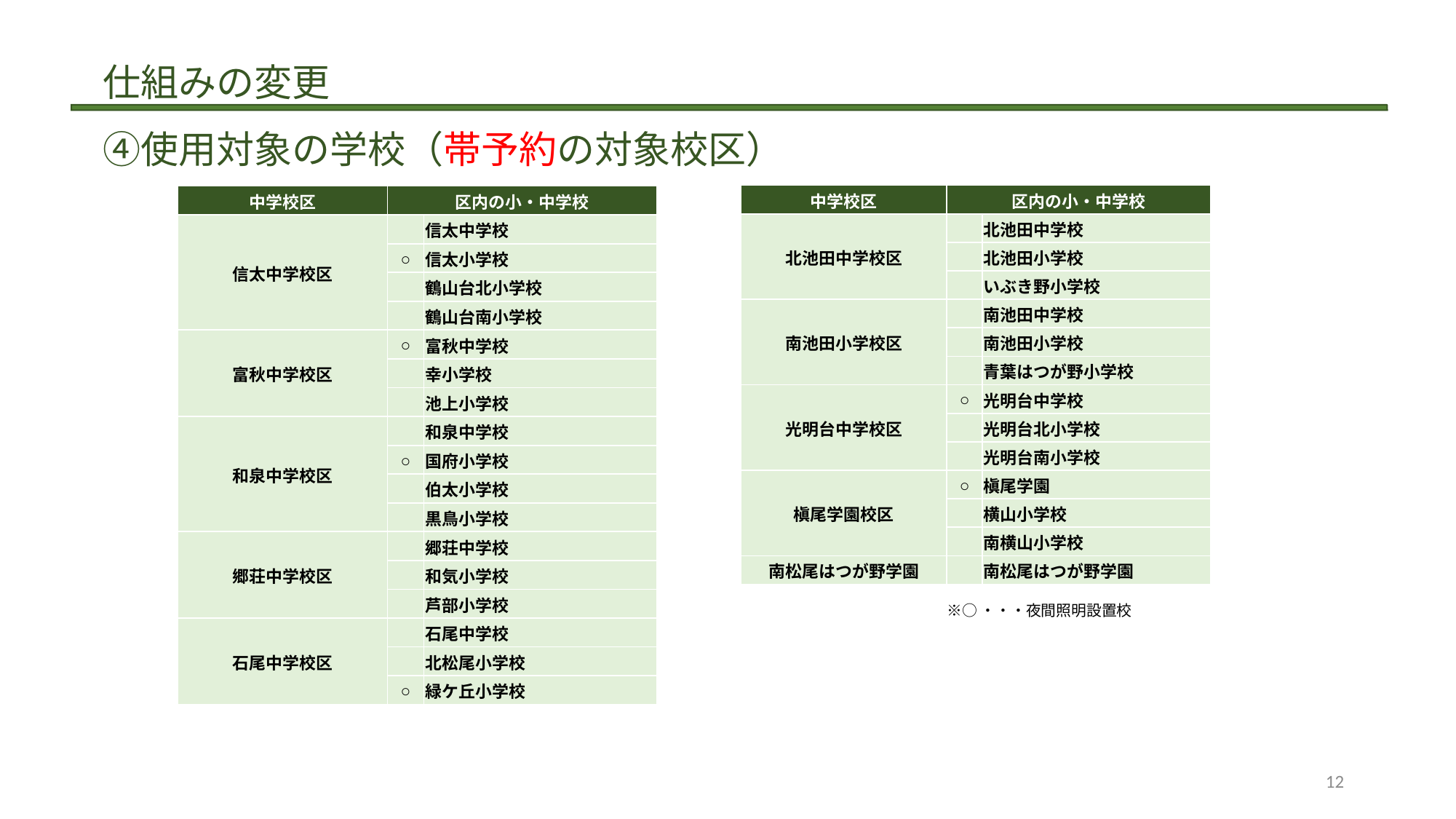

仕組みの変更

　④使用対象の学校（帯予約の対象校区）
|  |  |
| --- | --- |
| 中学校区 | 区内の小・中学校 |  |
| --- | --- | --- |
| 北池田中学校区 |  | 北池田中学校 |
|  |  | 北池田小学校 |
|  |  | いぶき野小学校 |
| 南池田小学校区 |  | 南池田中学校 |
|  |  | 南池田小学校 |
|  |  | 青葉はつが野小学校 |
| 光明台中学校区 | ○ | 光明台中学校 |
|  |  | 光明台北小学校 |
|  |  | 光明台南小学校 |
| 槇尾学園校区 | ○ | 槇尾学園 |
|  |  | 横山小学校 |
|  |  | 南横山小学校 |
| 南松尾はつが野学園 |  | 南松尾はつが野学園 |
| 中学校区 | 区内の小・中学校 |  |
| --- | --- | --- |
| 信太中学校区 |  | 信太中学校 |
|  | ○ | 信太小学校 |
|  |  | 鶴山台北小学校 |
|  |  | 鶴山台南小学校 |
| 富秋中学校区 | ○ | 富秋中学校 |
|  |  | 幸小学校 |
|  |  | 池上小学校 |
| 和泉中学校区 |  | 和泉中学校 |
|  | ○ | 国府小学校 |
|  |  | 伯太小学校 |
|  |  | 黒鳥小学校 |
| 郷荘中学校区 |  | 郷荘中学校 |
|  |  | 和気小学校 |
|  |  | 芦部小学校 |
| 石尾中学校区 |  | 石尾中学校 |
|  |  | 北松尾小学校 |
|  | ○ | 緑ケ丘小学校 |
※○・・・夜間照明設置校
12